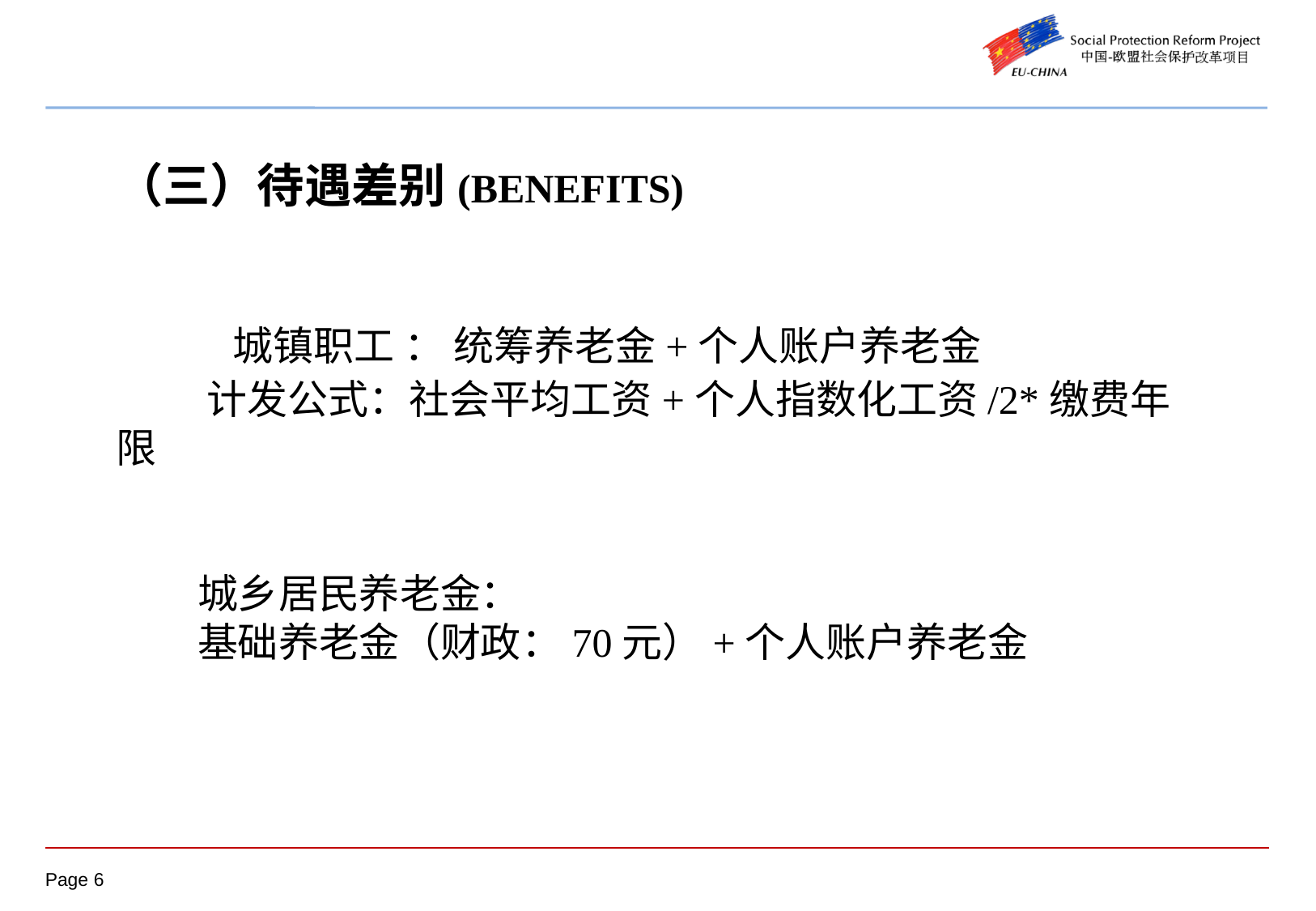

# （三）待遇差别(benefits) 城镇职工 ： 统筹养老金+个人账户养老金 计发公式：社会平均工资+个人指数化工资/2*缴费年限 城乡居民养老金： 基础养老金（财政：70元）+个人账户养老金